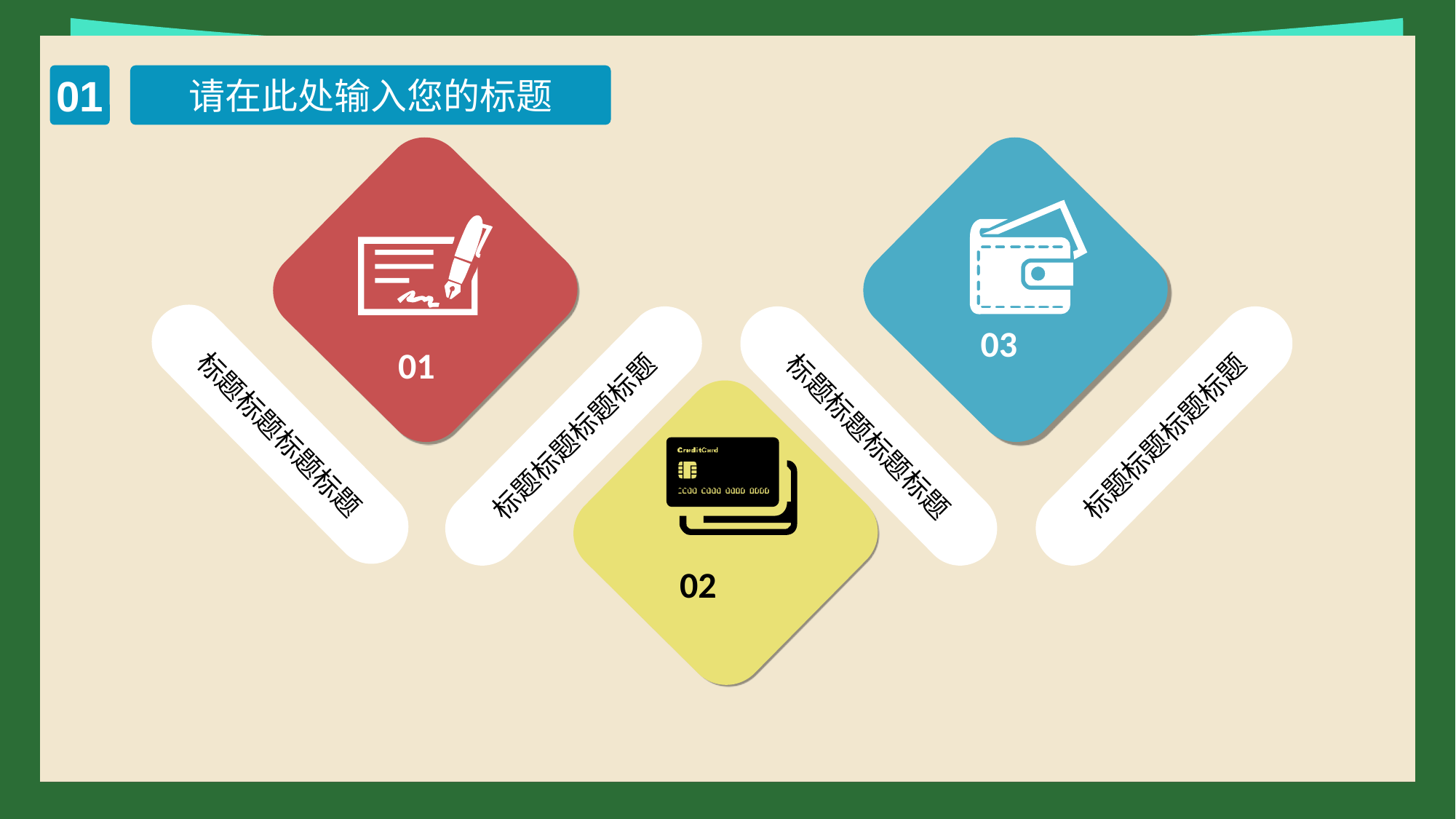

01
请在此处输入您的标题

03
01
标题标题标题标题
标题标题标题标题
标题标题标题标题
标题标题标题标题

02